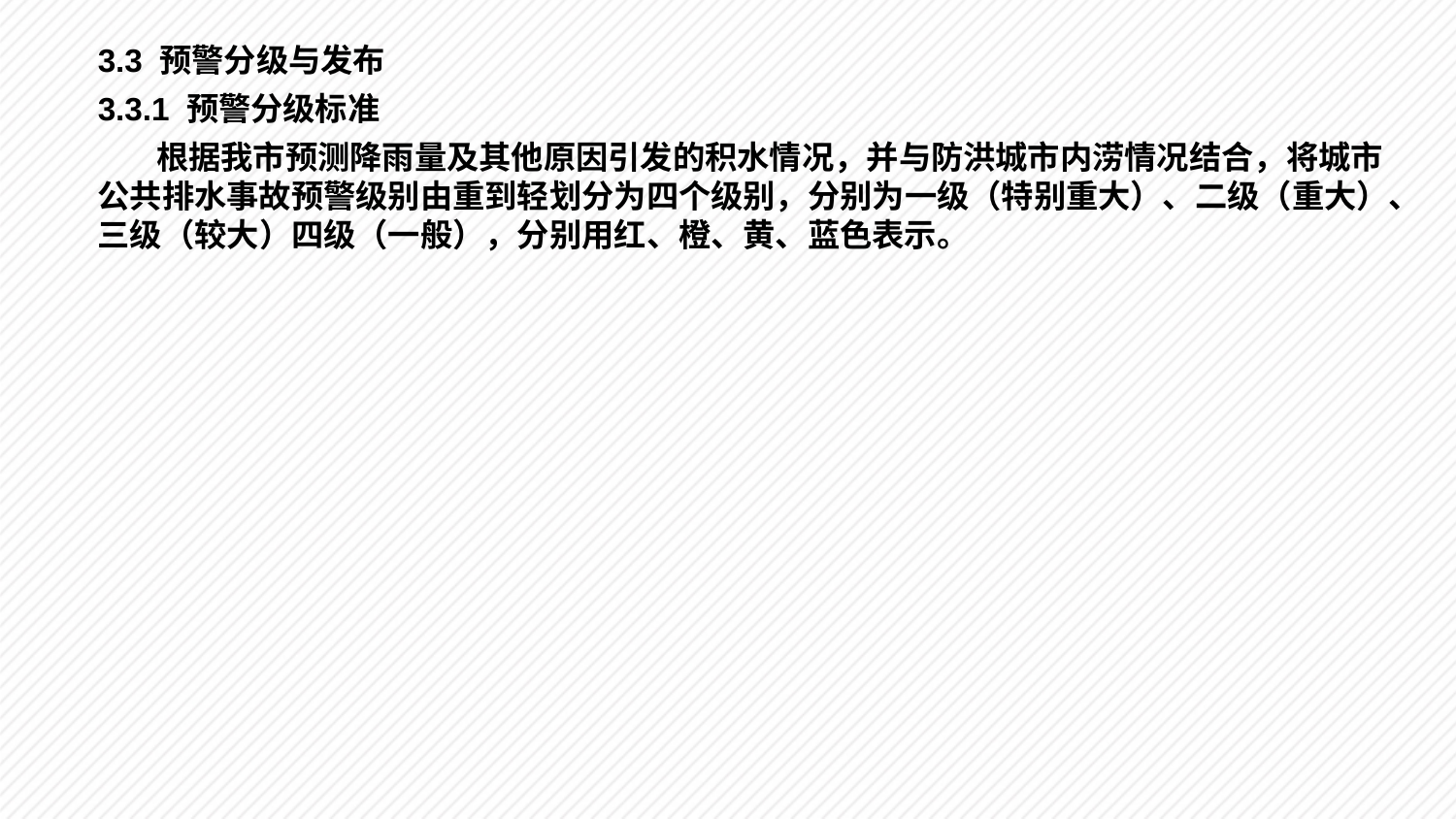

3.3 预警分级与发布
3.3.1 预警分级标准
       根据我市预测降雨量及其他原因引发的积水情况，并与防洪城市内涝情况结合，将城市公共排水事故预警级别由重到轻划分为四个级别，分别为一级（特别重大）、二级（重大）、三级（较大）四级（一般），分别用红、橙、黄、蓝色表示。